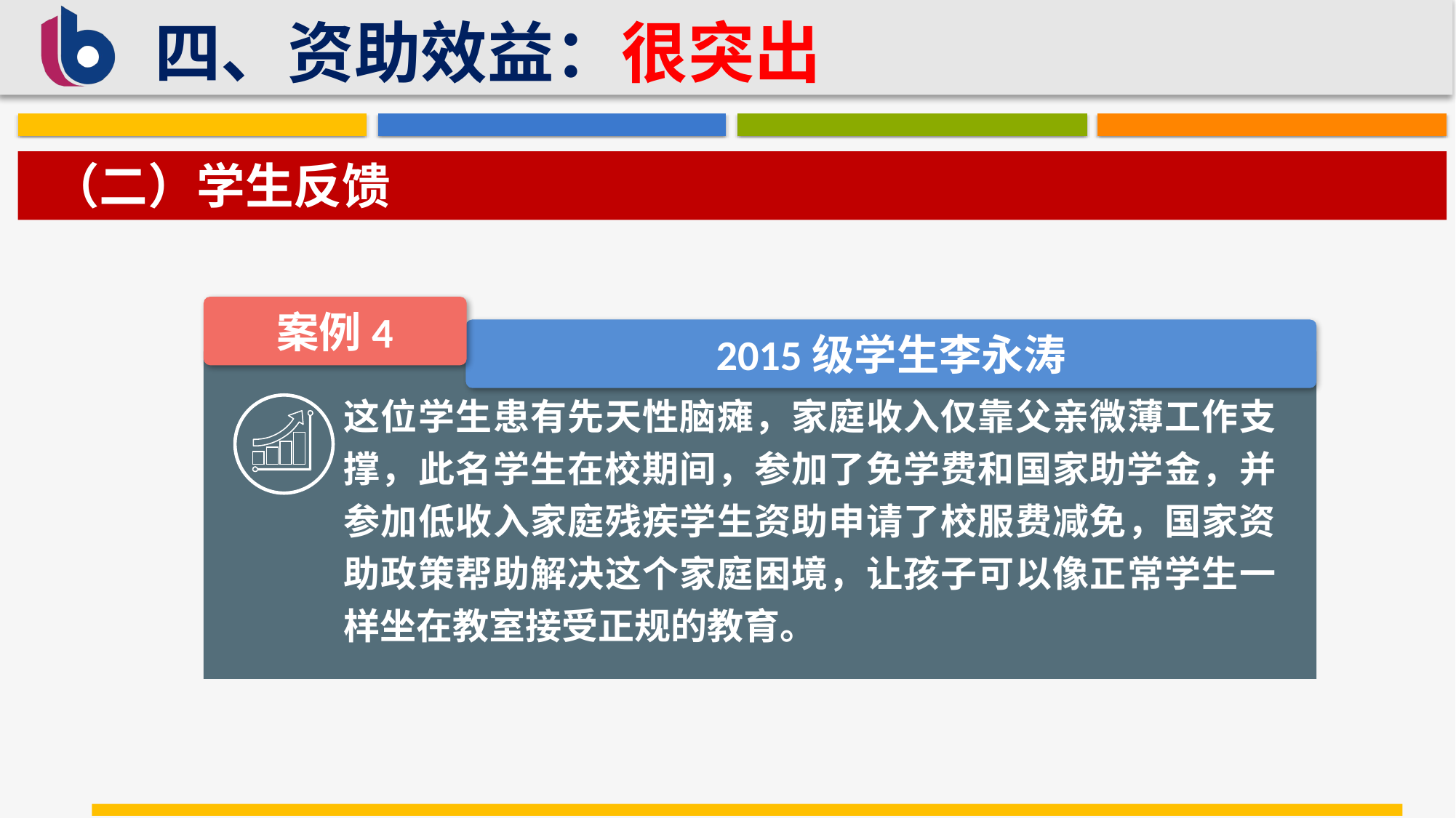

四、资助效益：很突出
（二）学生反馈

案例4
2015级学生李永涛

这位学生患有先天性脑瘫，家庭收入仅靠父亲微薄工作支撑，此名学生在校期间，参加了免学费和国家助学金，并参加低收入家庭残疾学生资助申请了校服费减免，国家资助政策帮助解决这个家庭困境，让孩子可以像正常学生一样坐在教室接受正规的教育。